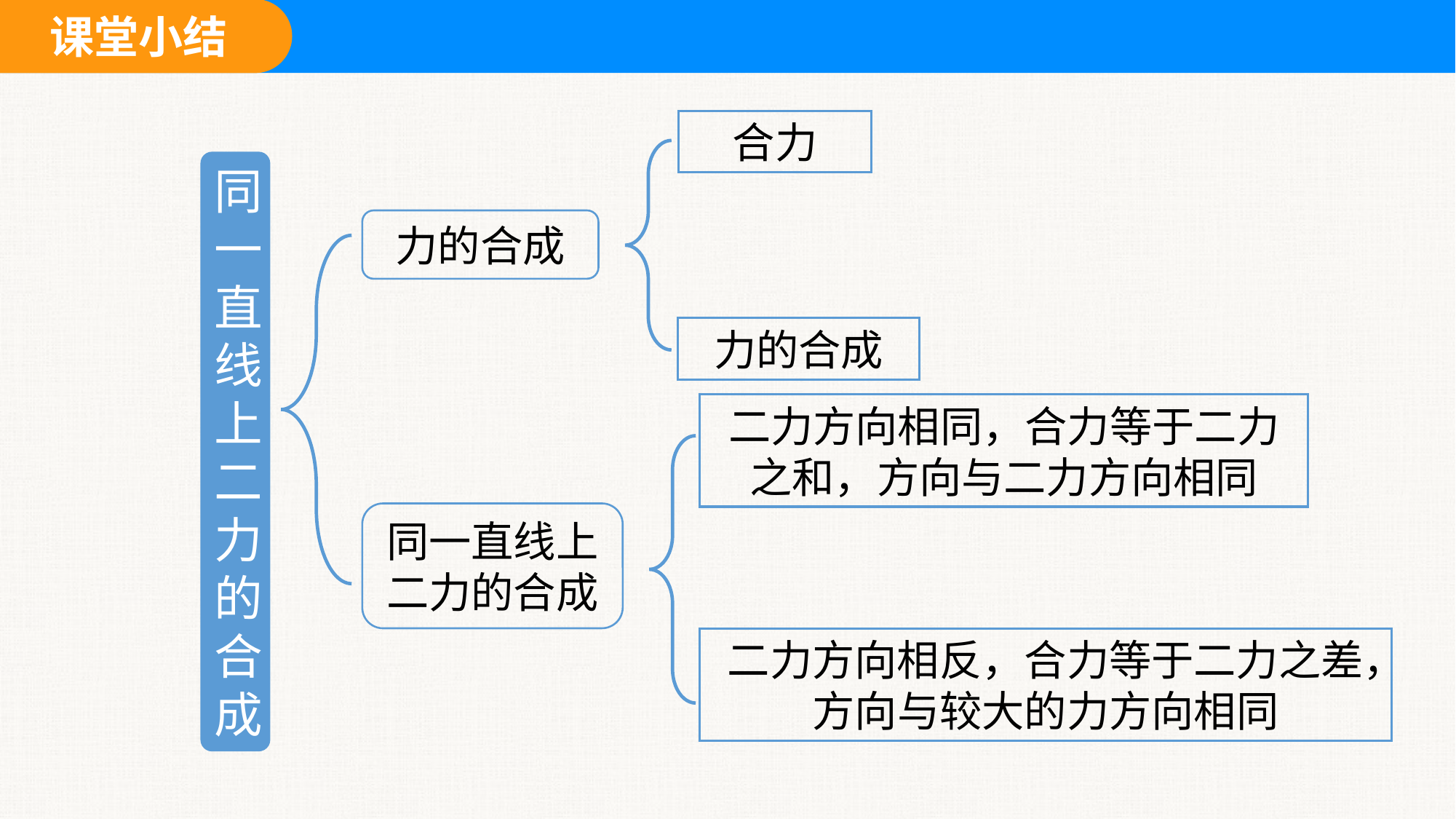

合力

同一直线上二力的合成
力的合成

力的合成
二力方向相同，合力等于二力之和，方向与二力方向相同

同一直线上二力的合成
二力方向相反，合力等于二力之差，方向与较大的力方向相同